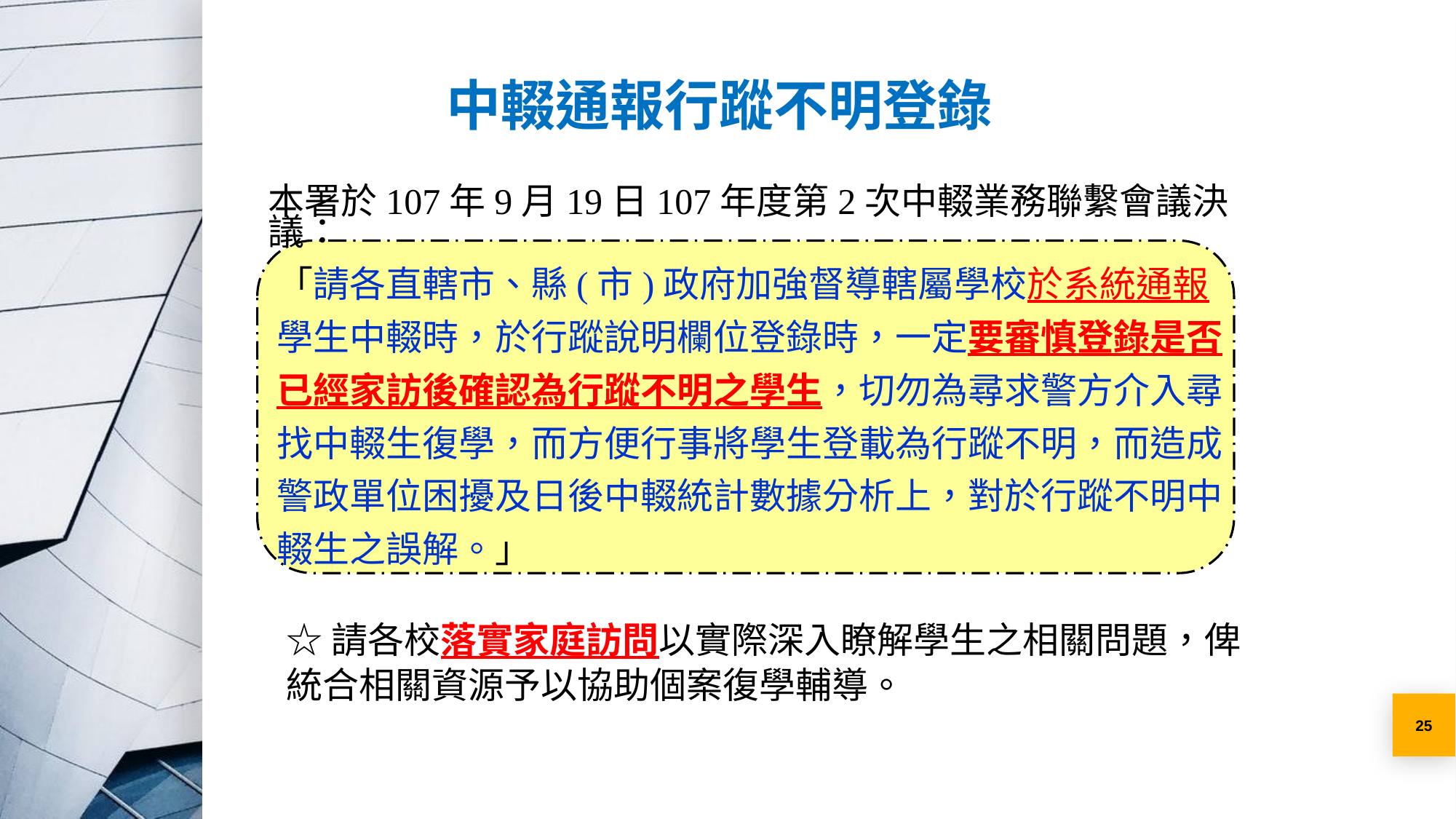

中輟通報行蹤不明登錄
本署於107年9月19日107年度第2次中輟業務聯繫會議決議：

「請各直轄市、縣(市)政府加強督導轄屬學校於系統通報學生中輟時，於行蹤說明欄位登錄時，一定要審慎登錄是否已經家訪後確認為行蹤不明之學生，切勿為尋求警方介入尋找中輟生復學，而方便行事將學生登載為行蹤不明，而造成警政單位困擾及日後中輟統計數據分析上，對於行蹤不明中輟生之誤解。」
☆請各校落實家庭訪問以實際深入瞭解學生之相關問題，俾統合相關資源予以協助個案復學輔導。
25